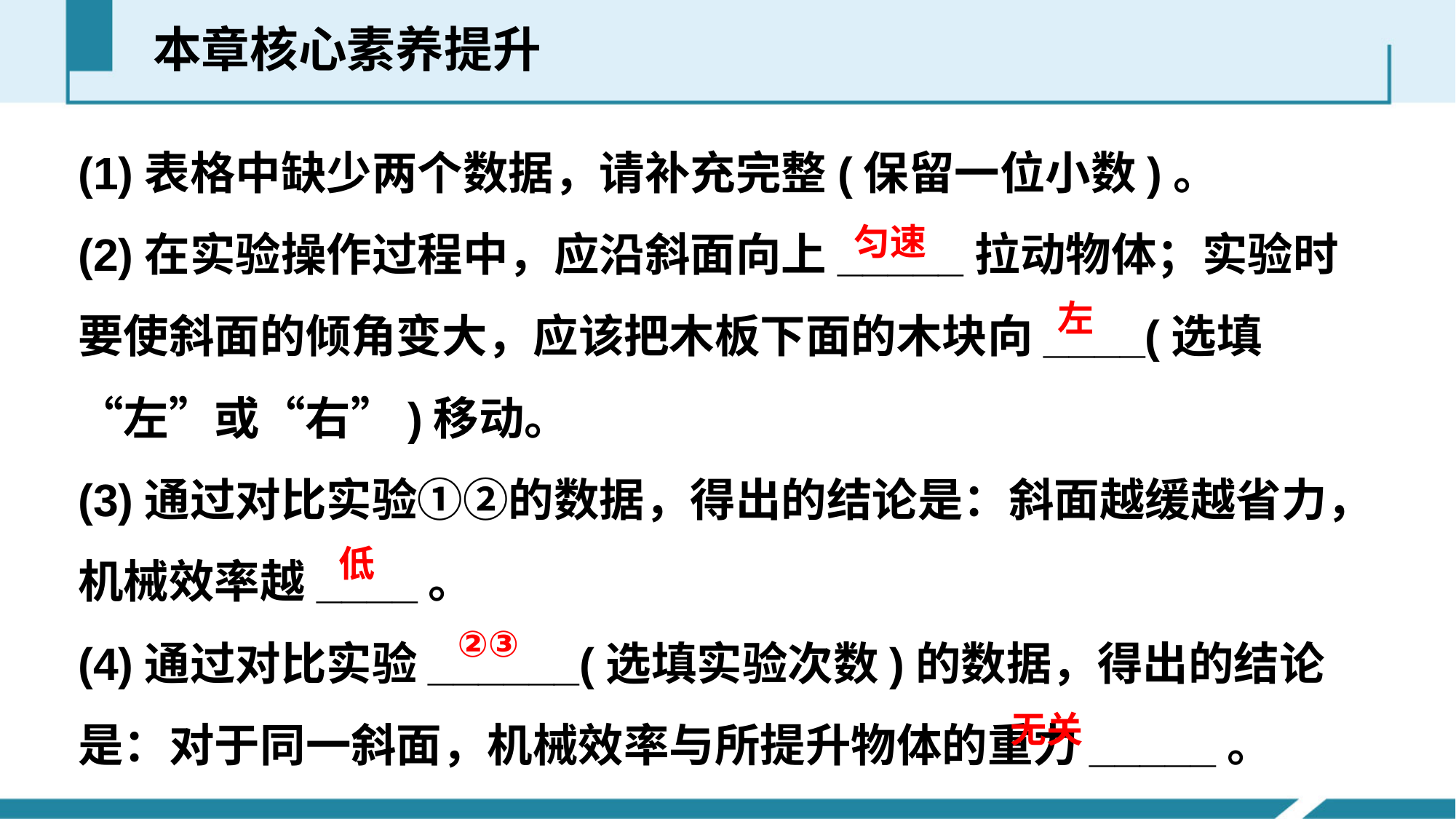

本章核心素养提升
(1)表格中缺少两个数据，请补充完整(保留一位小数)。
(2)在实验操作过程中，应沿斜面向上_____拉动物体；实验时要使斜面的倾角变大，应该把木板下面的木块向____(选填“左”或“右”)移动。
(3)通过对比实验①②的数据，得出的结论是：斜面越缓越省力，机械效率越____。
(4)通过对比实验______(选填实验次数)的数据，得出的结论是：对于同一斜面，机械效率与所提升物体的重力_____。
匀速
左
低
②③
无关